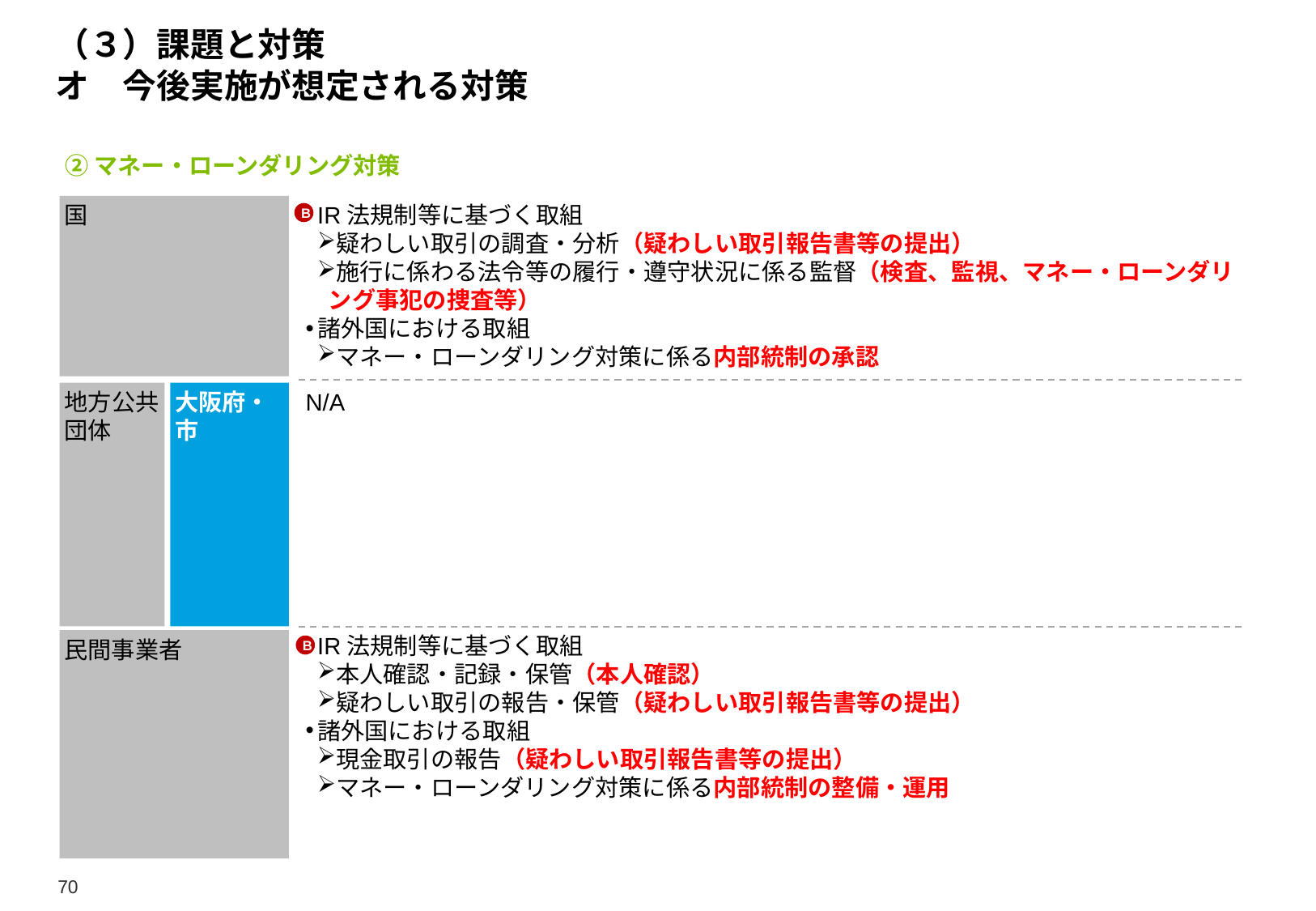

# （３）課題と対策 オ　今後実施が想定される対策
②マネー・ローンダリング対策
国
IR法規制等に基づく取組
疑わしい取引の調査・分析（疑わしい取引報告書等の提出）
施行に係わる法令等の履行・遵守状況に係る監督（検査、監視、マネー・ローンダリング事犯の捜査等）
諸外国における取組
マネー・ローンダリング対策に係る内部統制の承認
N/A
IR法規制等に基づく取組
本人確認・記録・保管（本人確認）
疑わしい取引の報告・保管（疑わしい取引報告書等の提出）
諸外国における取組
現金取引の報告（疑わしい取引報告書等の提出）
マネー・ローンダリング対策に係る内部統制の整備・運用

B
地方公共団体
大阪府・市
民間事業者
B
70